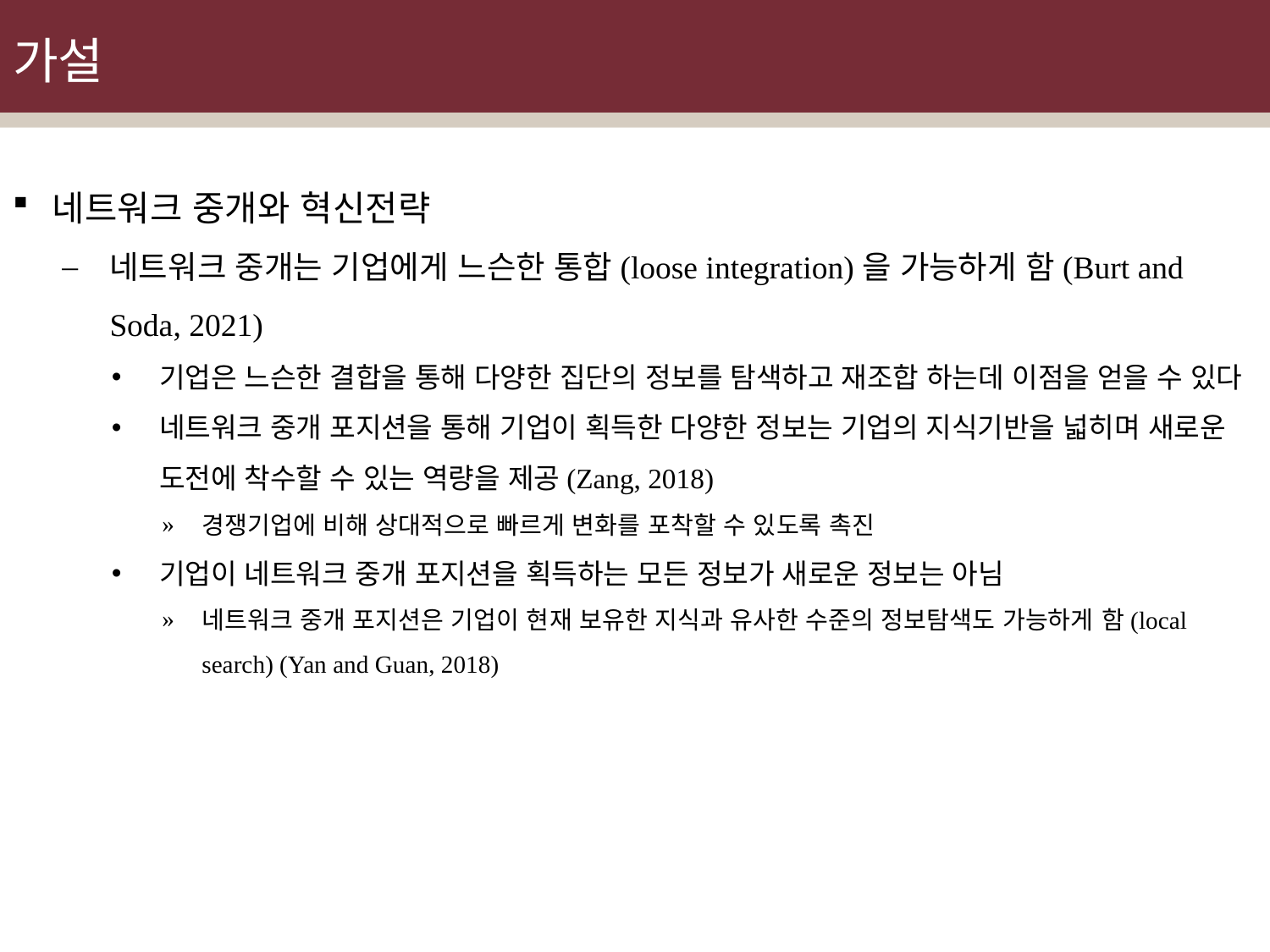

# 가설

네트워크 중개와 혁신전략
네트워크 중개는 기업에게 느슨한 통합(loose integration)을 가능하게 함(Burt and Soda, 2021)
기업은 느슨한 결합을 통해 다양한 집단의 정보를 탐색하고 재조합 하는데 이점을 얻을 수 있다
네트워크 중개 포지션을 통해 기업이 획득한 다양한 정보는 기업의 지식기반을 넓히며 새로운 도전에 착수할 수 있는 역량을 제공(Zang, 2018)
경쟁기업에 비해 상대적으로 빠르게 변화를 포착할 수 있도록 촉진
기업이 네트워크 중개 포지션을 획득하는 모든 정보가 새로운 정보는 아님
네트워크 중개 포지션은 기업이 현재 보유한 지식과 유사한 수준의 정보탐색도 가능하게 함(local search) (Yan and Guan, 2018)